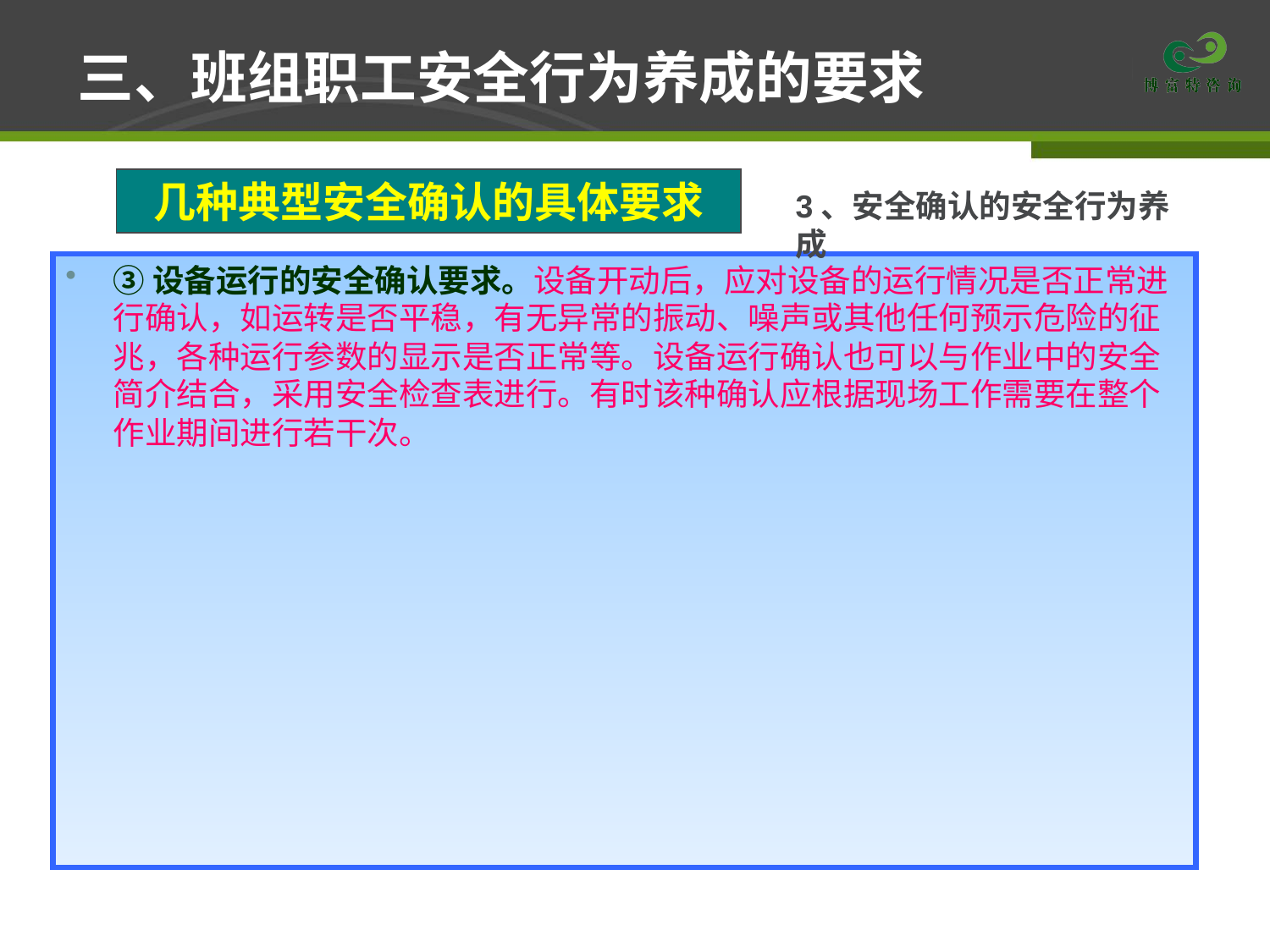

# 三、班组职工安全行为养成的要求
几种典型安全确认的具体要求
3、安全确认的安全行为养成
③设备运行的安全确认要求。设备开动后，应对设备的运行情况是否正常进行确认，如运转是否平稳，有无异常的振动、噪声或其他任何预示危险的征兆，各种运行参数的显示是否正常等。设备运行确认也可以与作业中的安全简介结合，采用安全检查表进行。有时该种确认应根据现场工作需要在整个作业期间进行若干次。
57